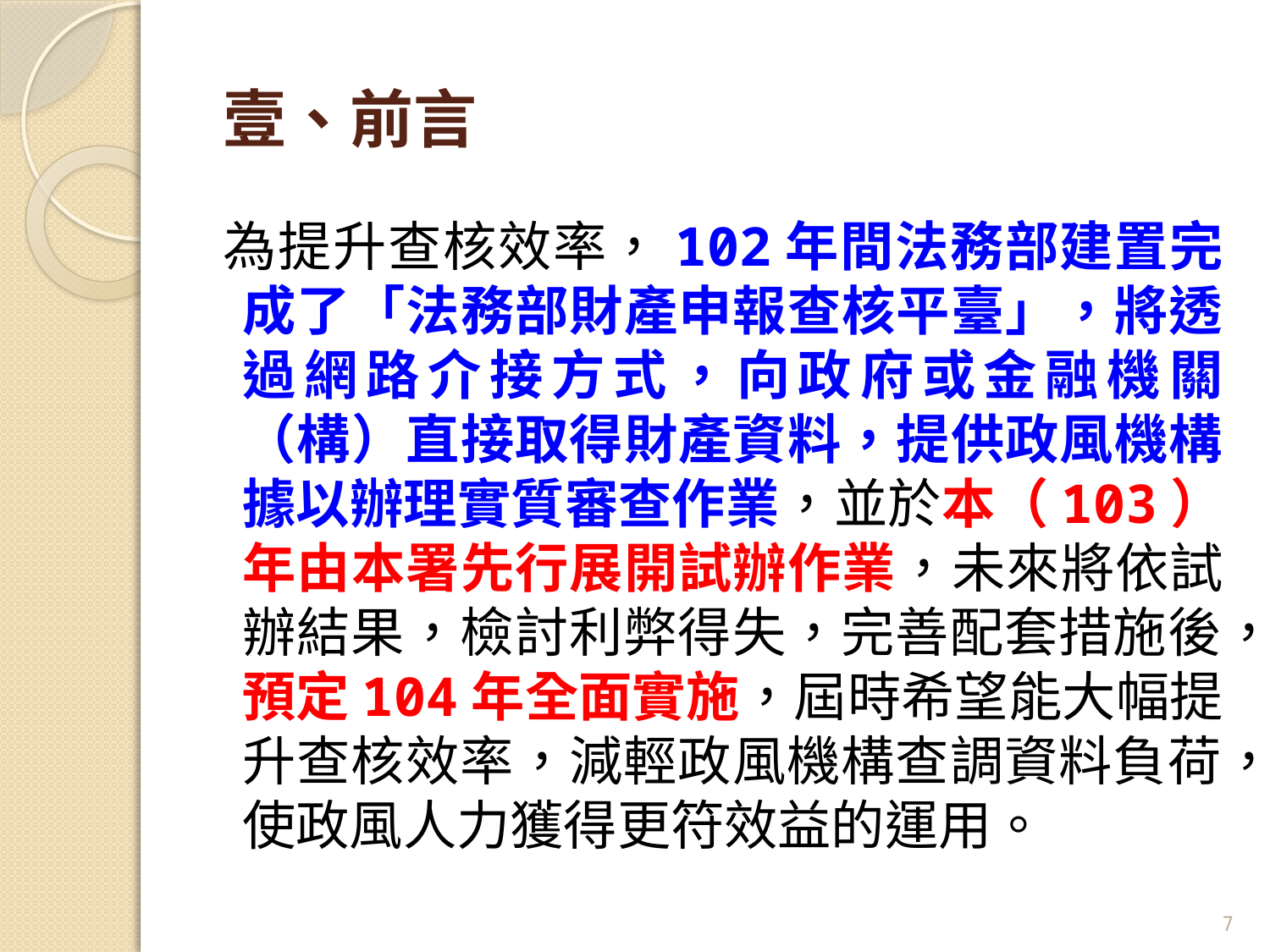

# 壹、前言
   為提升查核效率，102年間法務部建置完成了「法務部財產申報查核平臺」，將透過網路介接方式，向政府或金融機關（構）直接取得財產資料，提供政風機構據以辦理實質審查作業，並於本（103）年由本署先行展開試辦作業，未來將依試辦結果，檢討利弊得失，完善配套措施後，預定104年全面實施，屆時希望能大幅提升查核效率，減輕政風機構查調資料負荷，使政風人力獲得更符效益的運用。

7